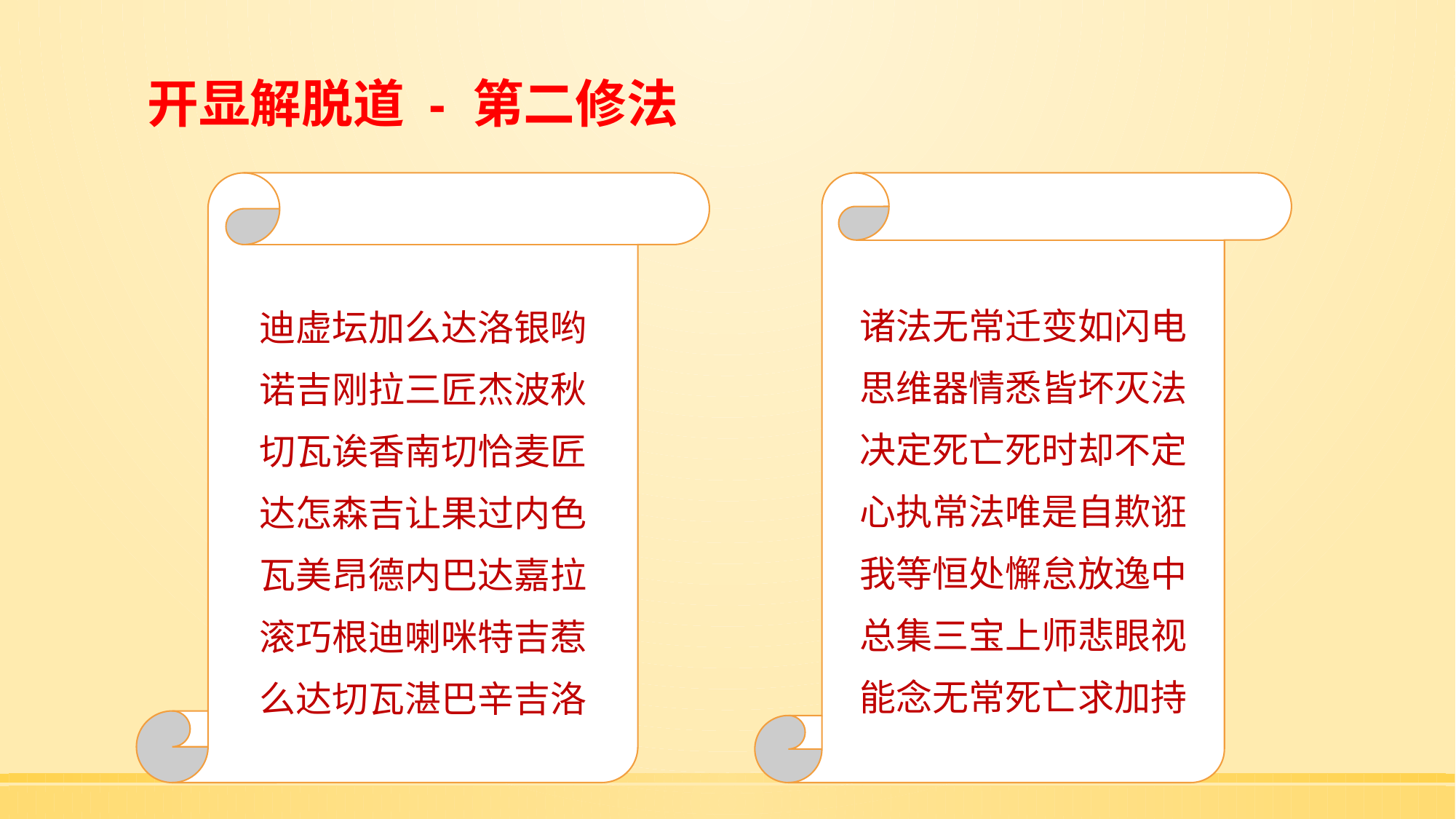

# 开显解脱道 - 第二修法

迪虚坛加么达洛银哟

诺吉刚拉三匠杰波秋

切瓦诶香南切恰麦匠

达怎森吉让果过内色

瓦美昂德内巴达嘉拉

滚巧根迪喇咪特吉惹

么达切瓦湛巴辛吉洛

诸法无常迁变如闪电

思维器情悉皆坏灭法

决定死亡死时却不定

心执常法唯是自欺诳

我等恒处懈怠放逸中

总集三宝上师悲眼视

能念无常死亡求加持